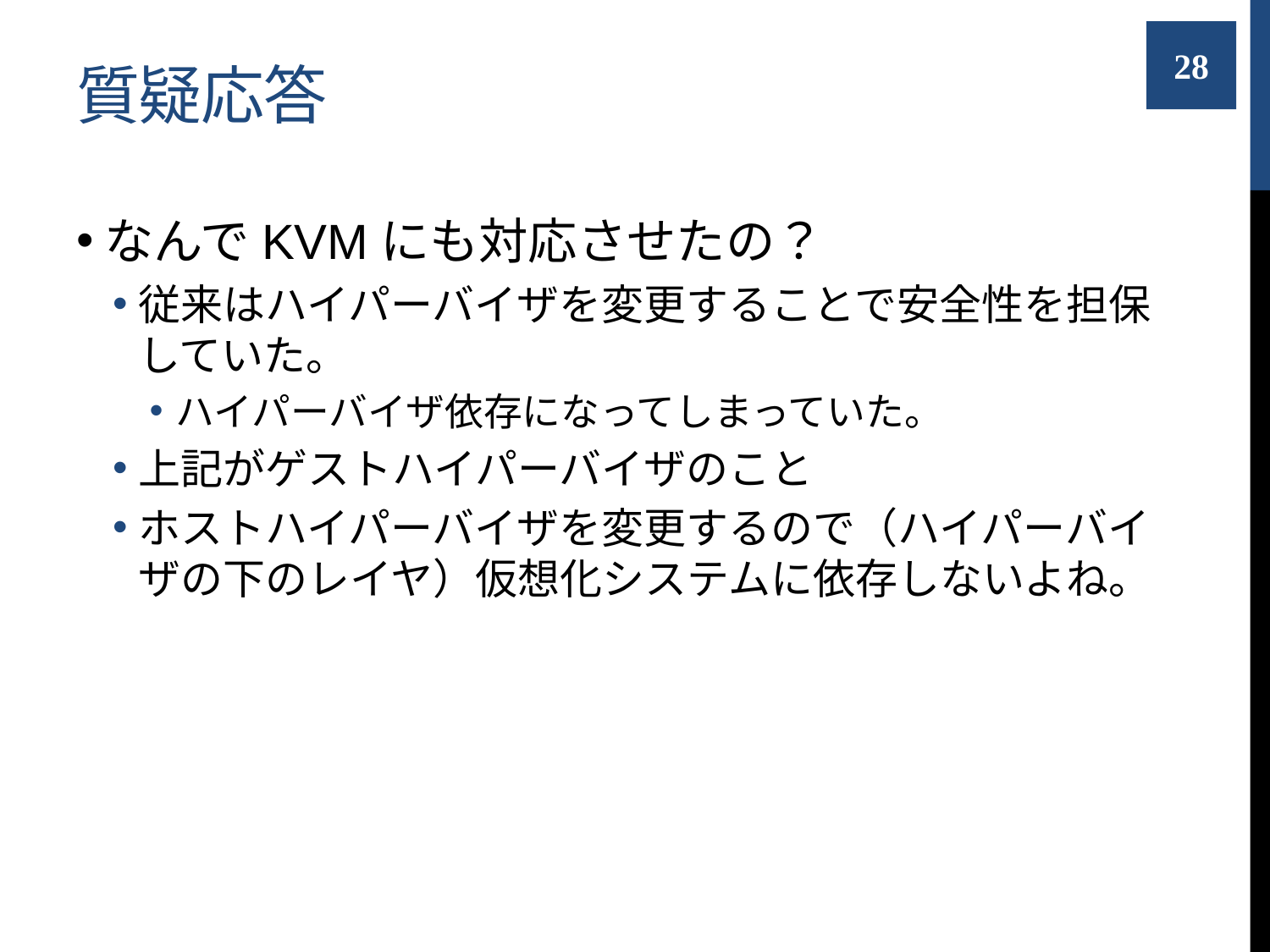

# 質疑応答
28
なんでKVMにも対応させたの？
従来はハイパーバイザを変更することで安全性を担保していた。
ハイパーバイザ依存になってしまっていた。
上記がゲストハイパーバイザのこと
ホストハイパーバイザを変更するので（ハイパーバイザの下のレイヤ）仮想化システムに依存しないよね。